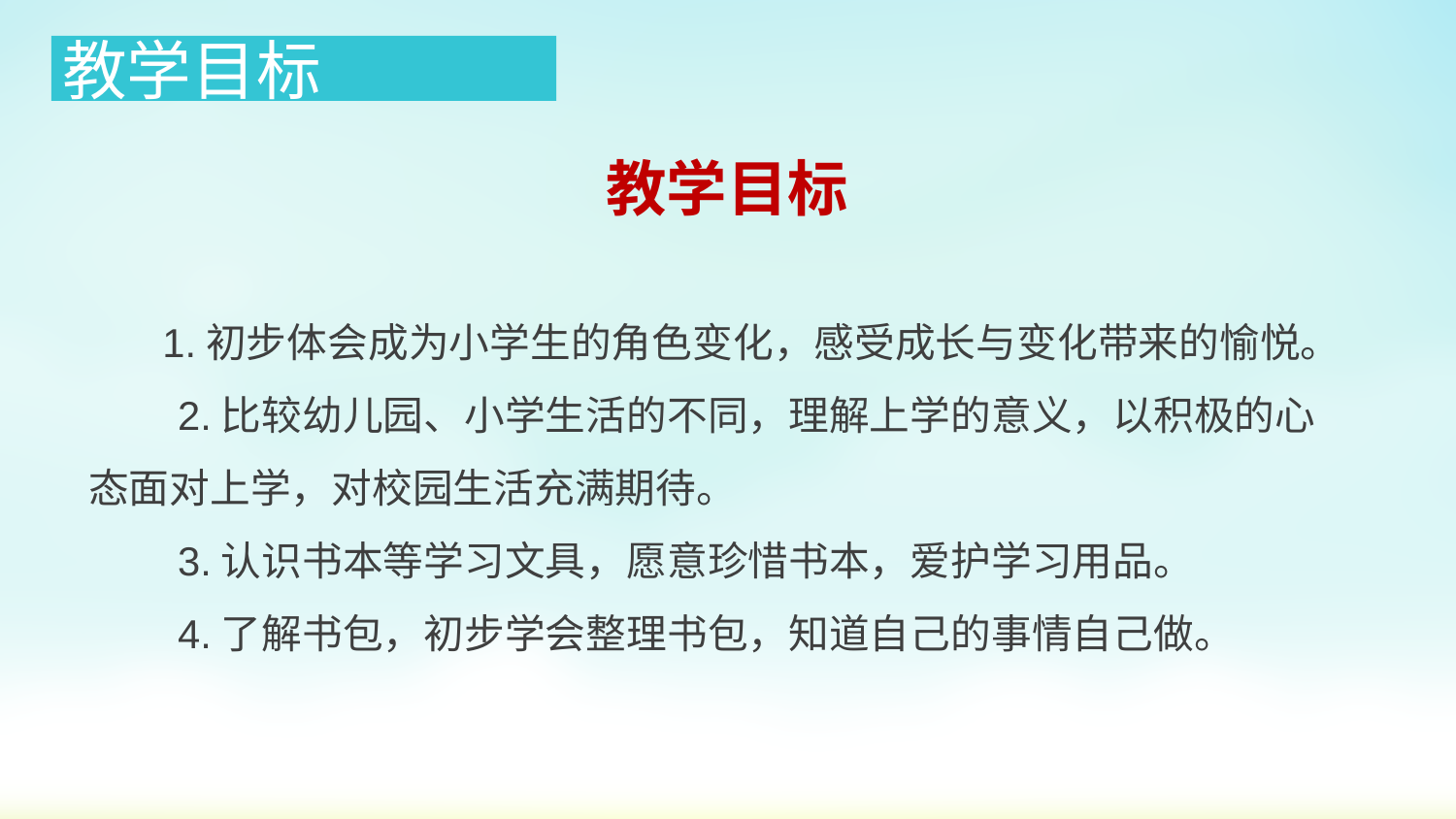

教学目标
教学目标
         1.初步体会成为小学生的角色变化，感受成长与变化带来的愉悦。
        2.比较幼儿园、小学生活的不同，理解上学的意义，以积极的心
态面对上学，对校园生活充满期待。
        3.认识书本等学习文具，愿意珍惜书本，爱护学习用品。
        4.了解书包，初步学会整理书包，知道自己的事情自己做。